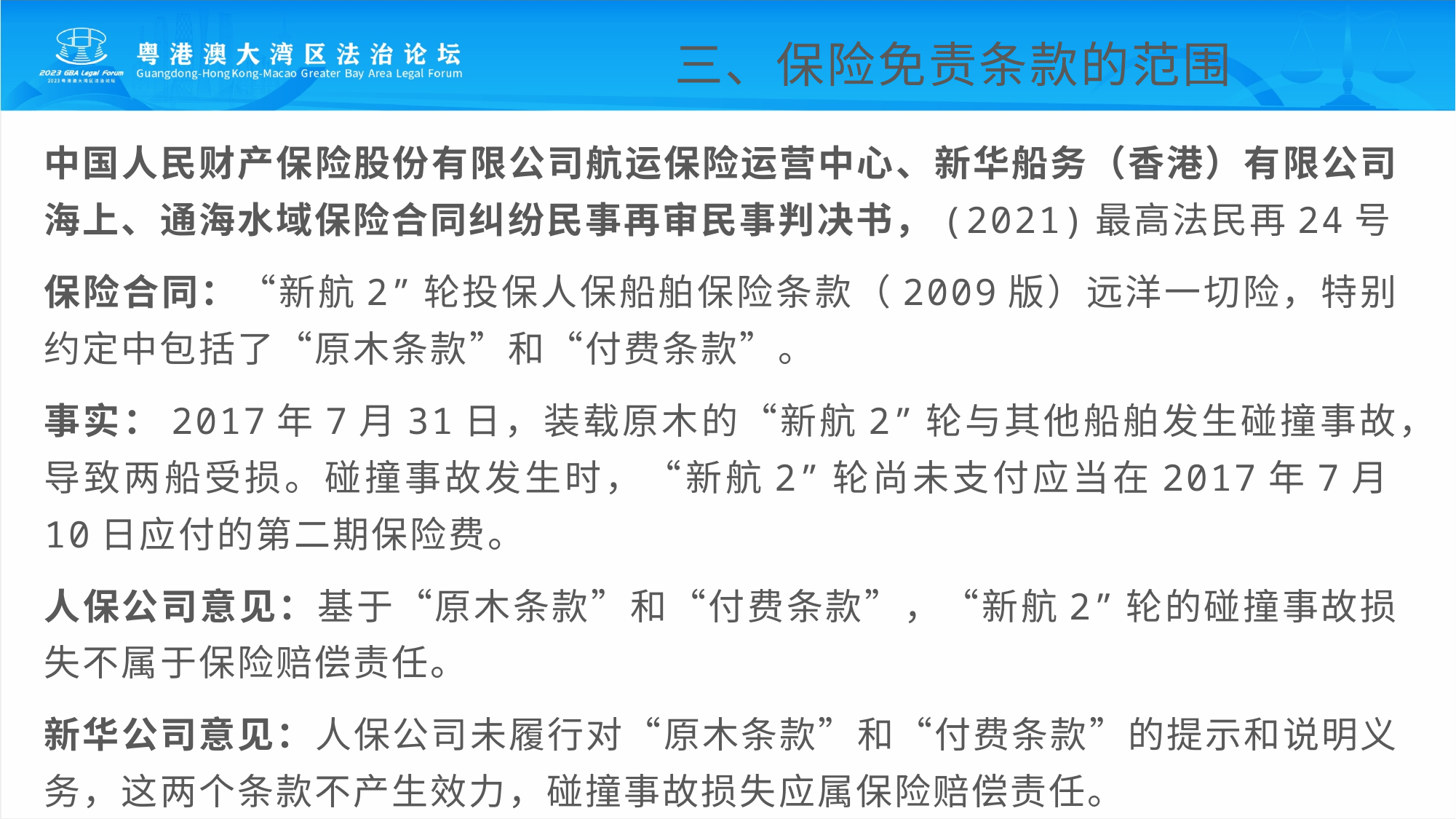

三、保险免责条款的范围
中国人民财产保险股份有限公司航运保险运营中心、新华船务（香港）有限公司海上、通海水域保险合同纠纷民事再审民事判决书，(2021)最高法民再24号
保险合同：“新航2”轮投保人保船舶保险条款（2009版）远洋一切险，特别约定中包括了“原木条款”和“付费条款”。
事实：2017年7月31日，装载原木的“新航2”轮与其他船舶发生碰撞事故，导致两船受损。碰撞事故发生时，“新航2”轮尚未支付应当在2017年7月10日应付的第二期保险费。
人保公司意见：基于“原木条款”和“付费条款”，“新航2”轮的碰撞事故损失不属于保险赔偿责任。
新华公司意见：人保公司未履行对“原木条款”和“付费条款”的提示和说明义务，这两个条款不产生效力，碰撞事故损失应属保险赔偿责任。